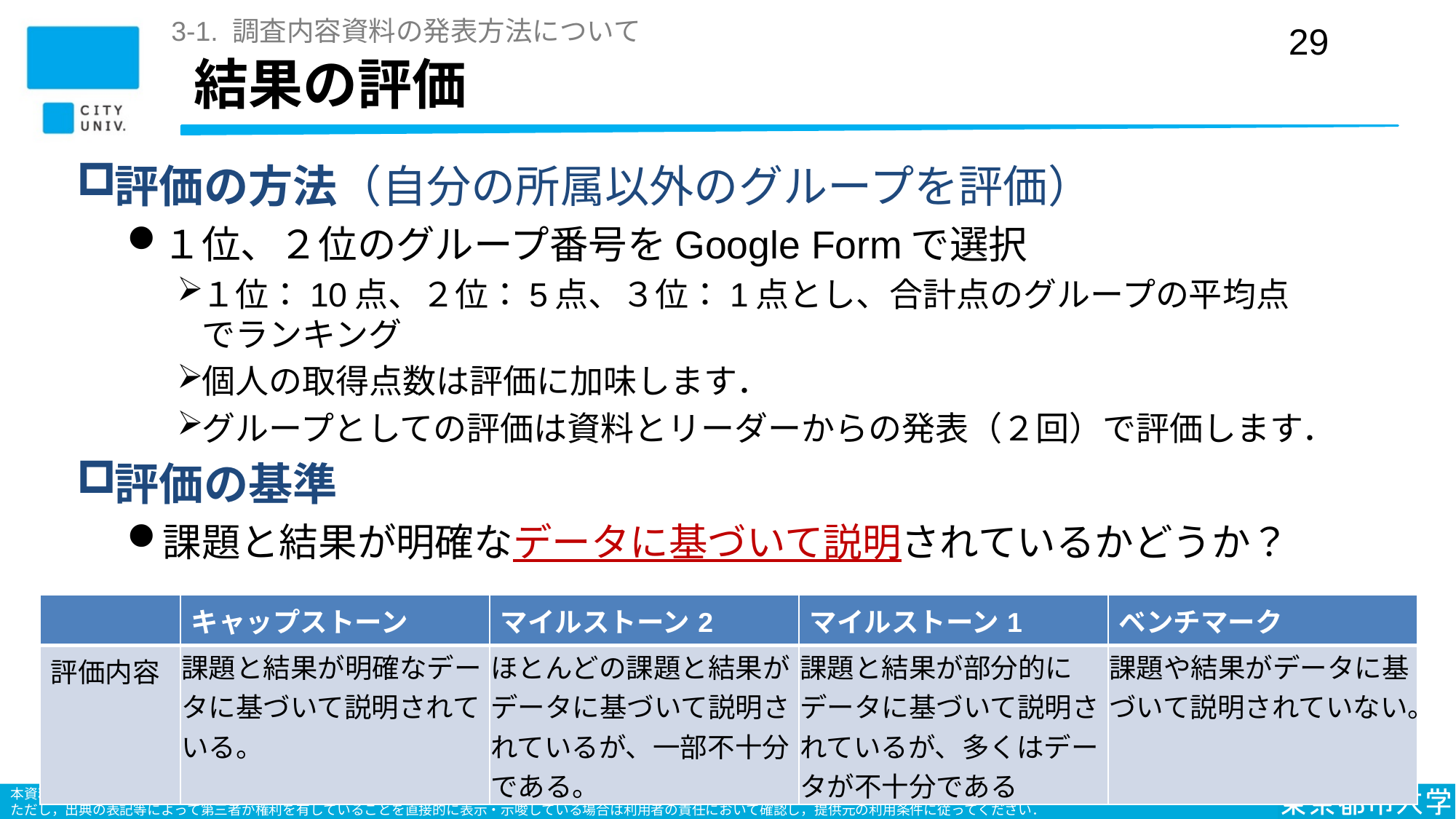

3-1. 調査内容資料の発表方法について
29
# 結果の評価
評価の方法（自分の所属以外のグループを評価）
１位、２位のグループ番号をGoogle Formで選択
１位：10点、２位：5点、３位：1点とし、合計点のグループの平均点でランキング
個人の取得点数は評価に加味します．
グループとしての評価は資料とリーダーからの発表（２回）で評価します．
評価の基準
課題と結果が明確なデータに基づいて説明されているかどうか？
|  | キャップストーン | マイルストーン2 | マイルストーン1 | ベンチマーク |
| --- | --- | --- | --- | --- |
| 評価内容 | 課題と結果が明確なデータに基づいて説明されている。 | ほとんどの課題と結果がデータに基づいて説明されているが、一部不十分である。 | 課題と結果が部分的にデータに基づいて説明されているが、多くはデータが不十分である | 課題や結果がデータに基づいて説明されていない。 |